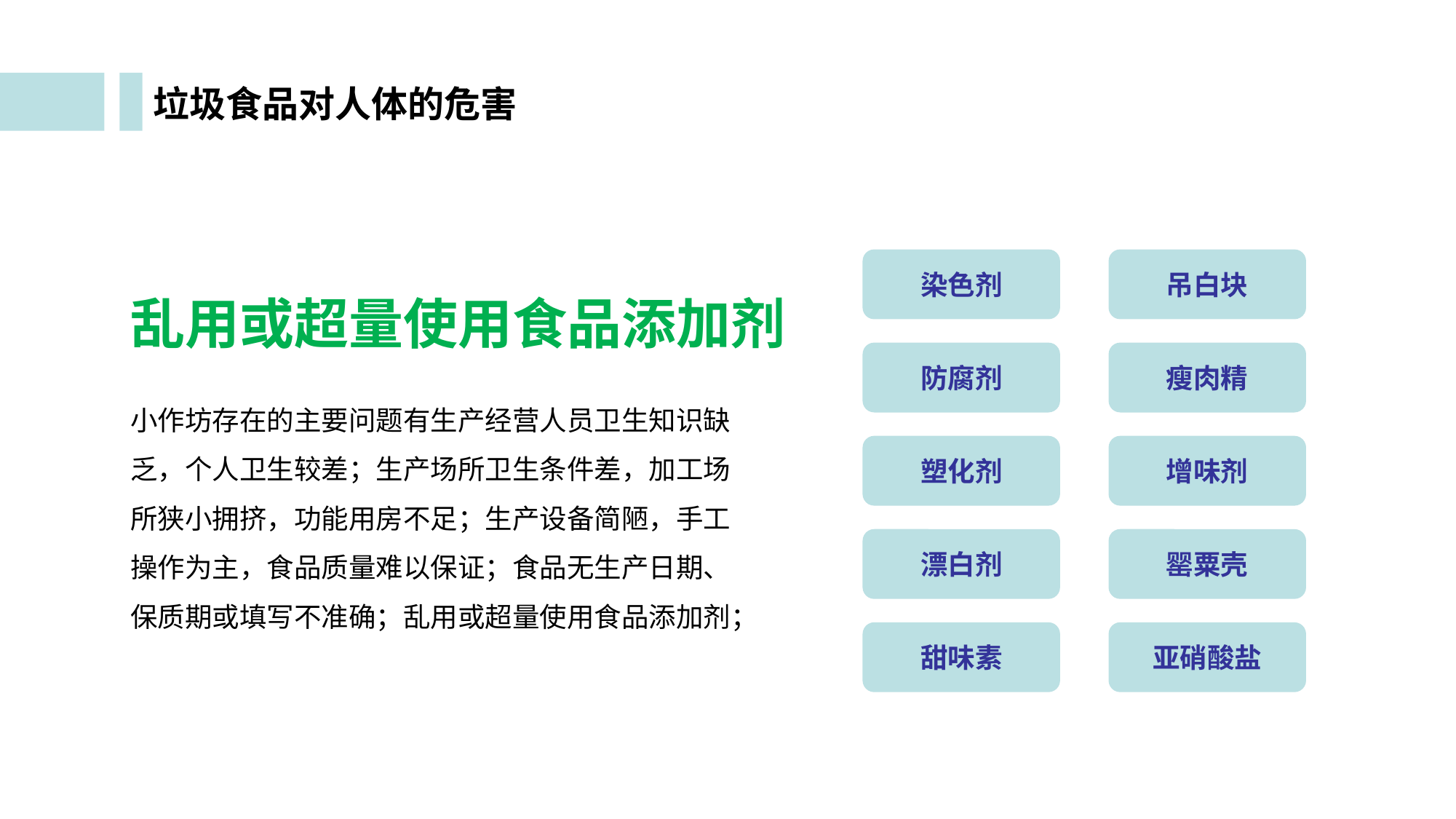

垃圾食品对人体的危害
染色剂
吊白块
乱用或超量使用食品添加剂
防腐剂
瘦肉精
小作坊存在的主要问题有生产经营人员卫生知识缺乏，个人卫生较差；生产场所卫生条件差，加工场所狭小拥挤，功能用房不足；生产设备简陋，手工操作为主，食品质量难以保证；食品无生产日期、保质期或填写不准确；乱用或超量使用食品添加剂；
塑化剂
增味剂
漂白剂
罂粟壳
甜味素
亚硝酸盐